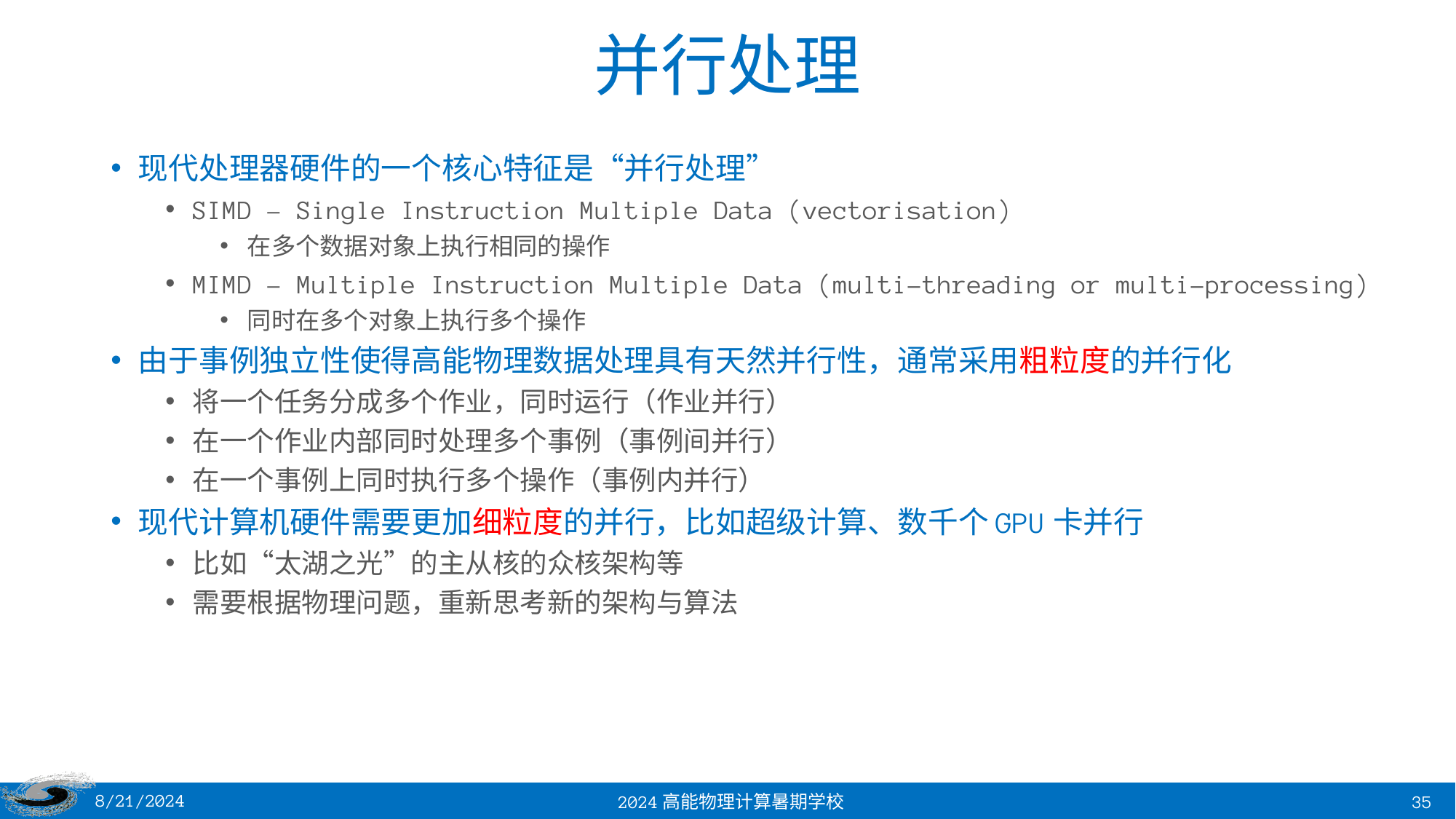

# 并行处理
现代处理器硬件的一个核心特征是“并行处理”
SIMD – Single Instruction Multiple Data (vectorisation)
在多个数据对象上执行相同的操作
MIMD – Multiple Instruction Multiple Data (multi-threading or multi-processing)
同时在多个对象上执行多个操作
由于事例独立性使得高能物理数据处理具有天然并行性，通常采用粗粒度的并行化
将一个任务分成多个作业，同时运行（作业并行）
在一个作业内部同时处理多个事例（事例间并行）
在一个事例上同时执行多个操作（事例内并行）
现代计算机硬件需要更加细粒度的并行，比如超级计算、数千个GPU卡并行
比如“太湖之光”的主从核的众核架构等
需要根据物理问题，重新思考新的架构与算法

8/21/2024
35